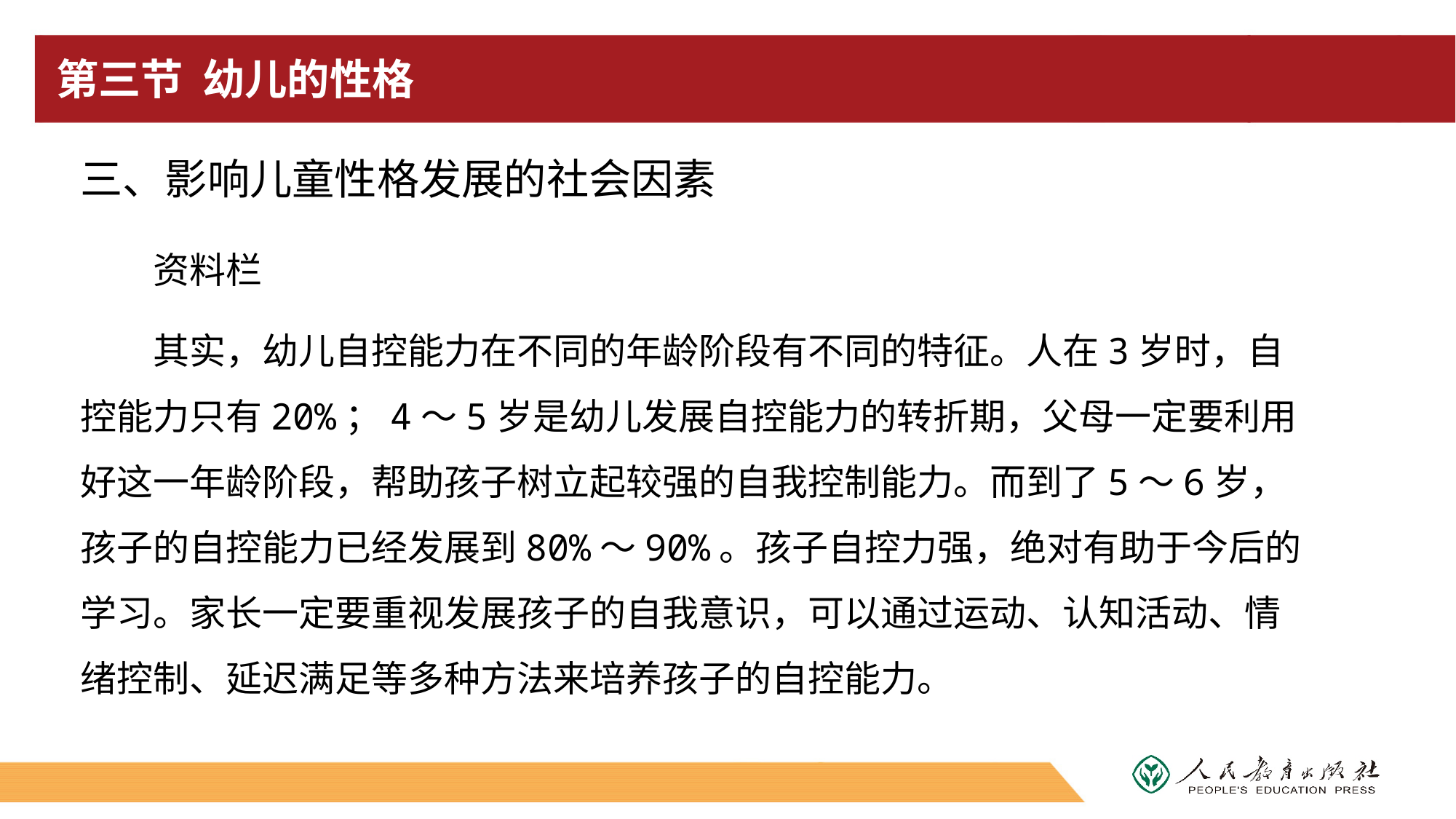

# 第三节  幼儿的性格
三、影响儿童性格发展的社会因素
资料栏
其实，幼儿自控能力在不同的年龄阶段有不同的特征。人在3岁时，自控能力只有20%；4～5岁是幼儿发展自控能力的转折期，父母一定要利用好这一年龄阶段，帮助孩子树立起较强的自我控制能力。而到了5～6岁，孩子的自控能力已经发展到80%～90%。孩子自控力强，绝对有助于今后的学习。家长一定要重视发展孩子的自我意识，可以通过运动、认知活动、情绪控制、延迟满足等多种方法来培养孩子的自控能力。